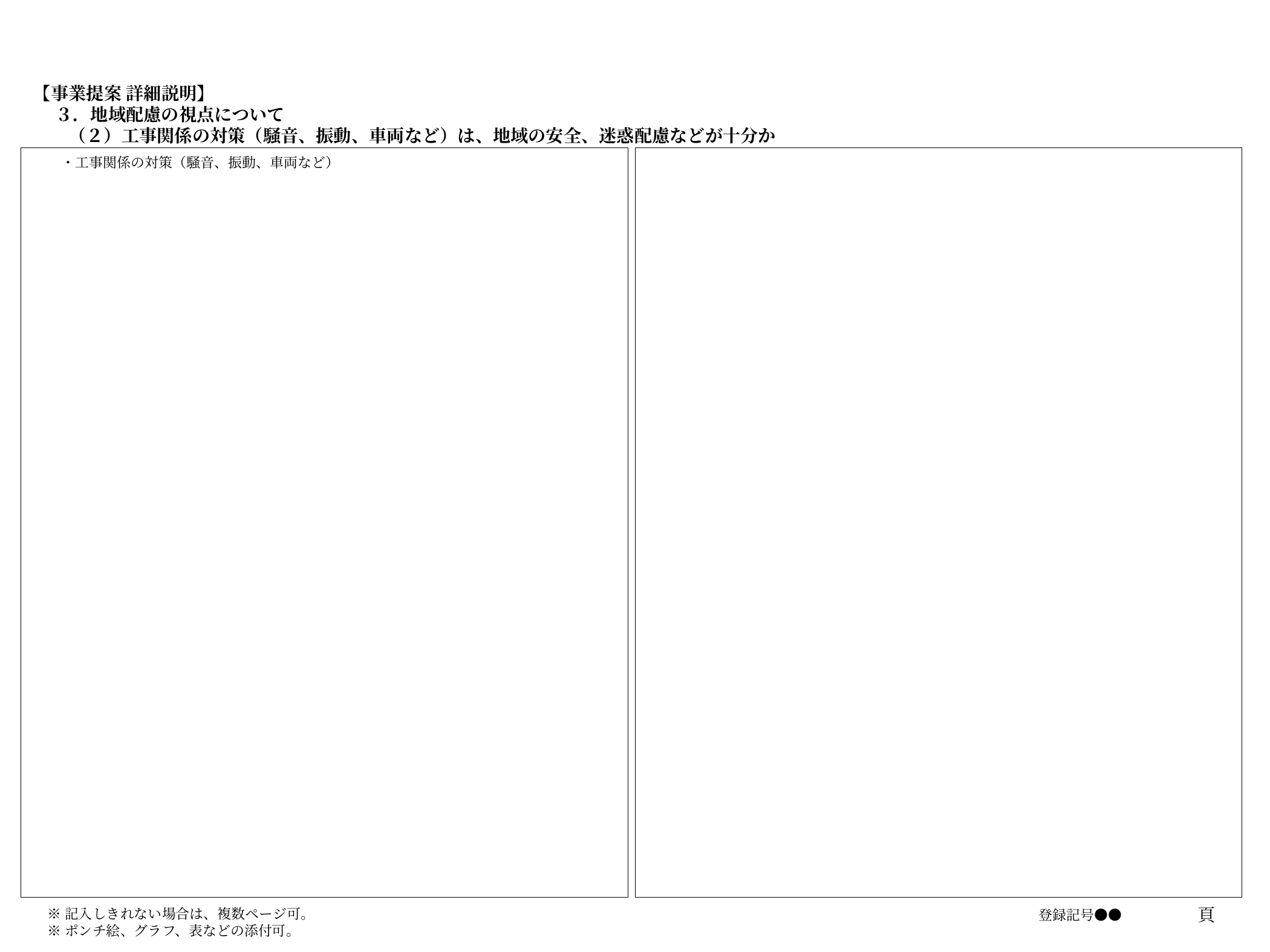

# 【事業提案 詳細説明】 　 ３．地域配慮の視点について 　　（２）工事関係の対策（騒音、振動、車両など）は、地域の安全、迷惑配慮などが十分か
　　・工事関係の対策（騒音、振動、車両など）

登録記号●●
頁
※記入しきれない場合は、複数ページ可。
※ポンチ絵、グラフ、表などの添付可。